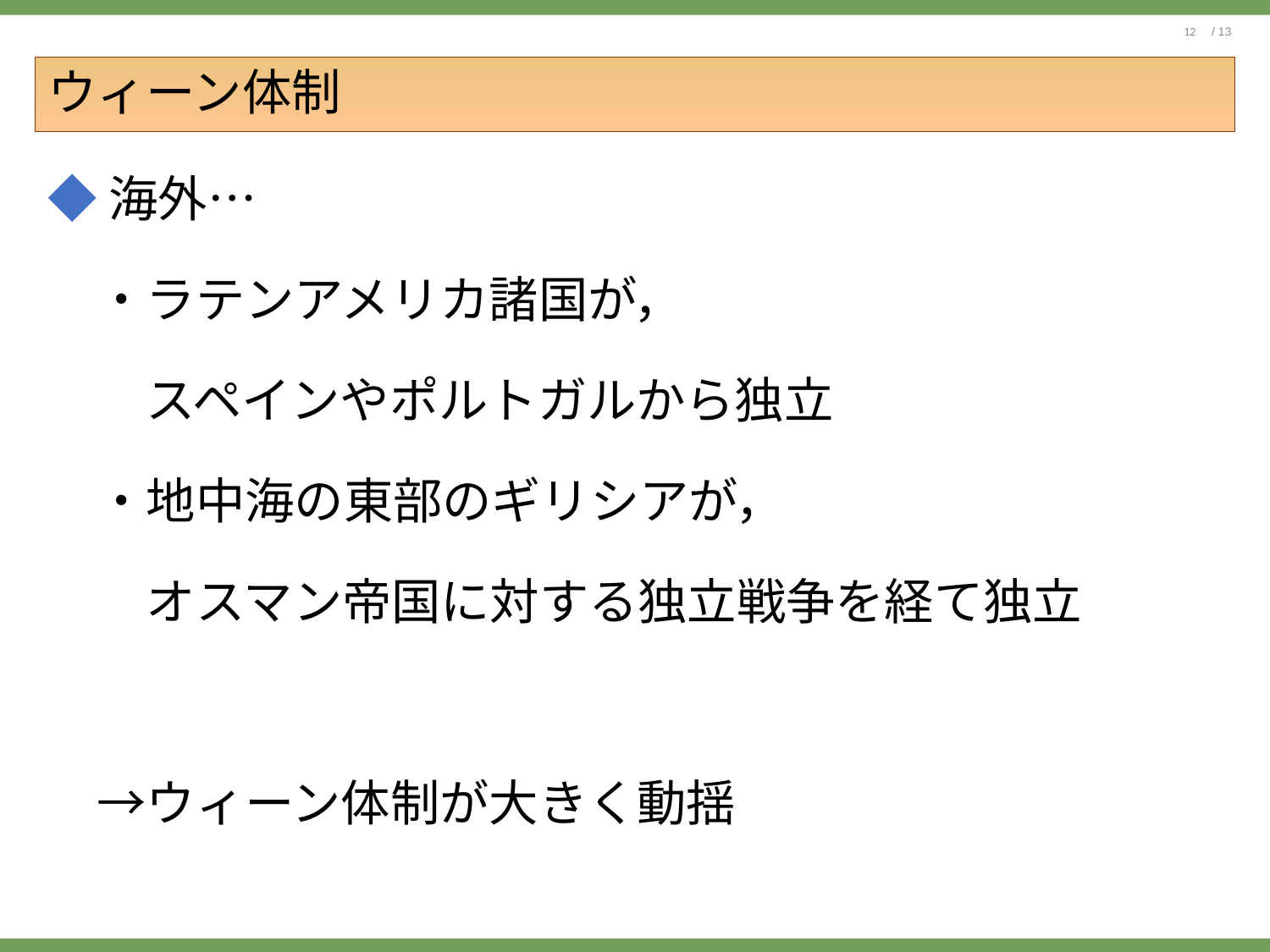

# ウィーン体制
◆海外…
　・ラテンアメリカ諸国が，
　　スペインやポルトガルから独立
　・地中海の東部のギリシアが，
　　オスマン帝国に対する独立戦争を経て独立

　→ウィーン体制が大きく動揺